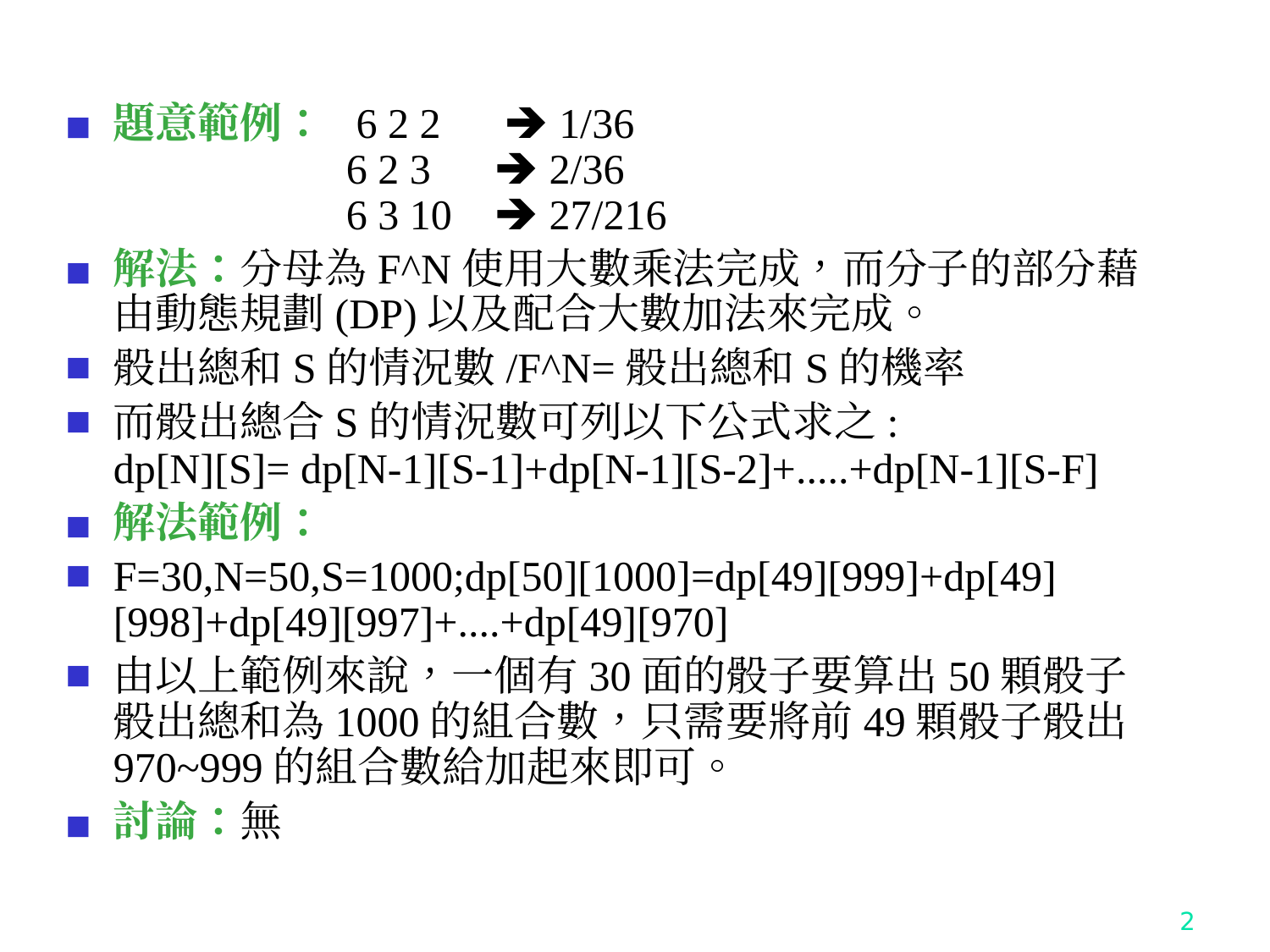

題意範例：  6 2 2      🡺 1/36
                      6 2 3      🡺 2/36
                      6 3 10    🡺 27/216
解法：分母為F^N使用大數乘法完成，而分子的部分藉由動態規劃(DP)以及配合大數加法來完成。
骰出總和S的情況數/F^N=骰出總和S的機率
而骰出總合S的情況數可列以下公式求之:
dp[N][S]= dp[N-1][S-1]+dp[N-1][S-2]+.....+dp[N-1][S-F]
解法範例：
F=30,N=50,S=1000;dp[50][1000]=dp[49][999]+dp[49][998]+dp[49][997]+....+dp[49][970]
由以上範例來說，一個有30面的骰子要算出50顆骰子骰出總和為1000的組合數，只需要將前49顆骰子骰出970~999的組合數給加起來即可。
討論：無
2